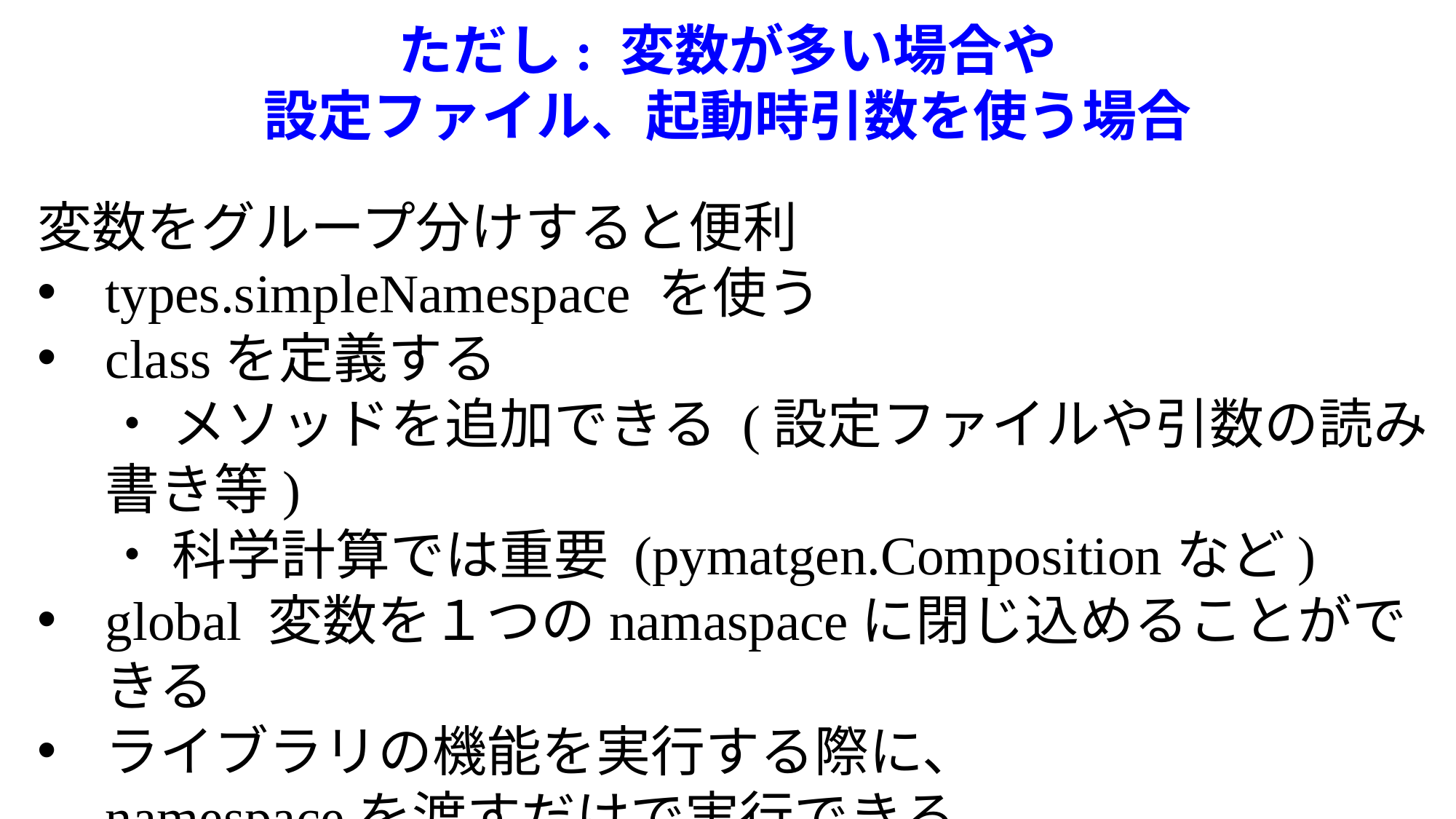

# ただし: 変数が多い場合や 設定ファイル、起動時引数を使う場合
変数をグループ分けすると便利
types.simpleNamespace を使う
classを定義する
・ メソッドを追加できる (設定ファイルや引数の読み書き等)
・ 科学計算では重要 (pymatgen.Compositionなど)
global 変数を１つのnamaspaceに閉じ込めることができる
ライブラリの機能を実行する際に、
namespaceを渡すだけで実行できる
　ただし、基本関数の引数は具体的にする